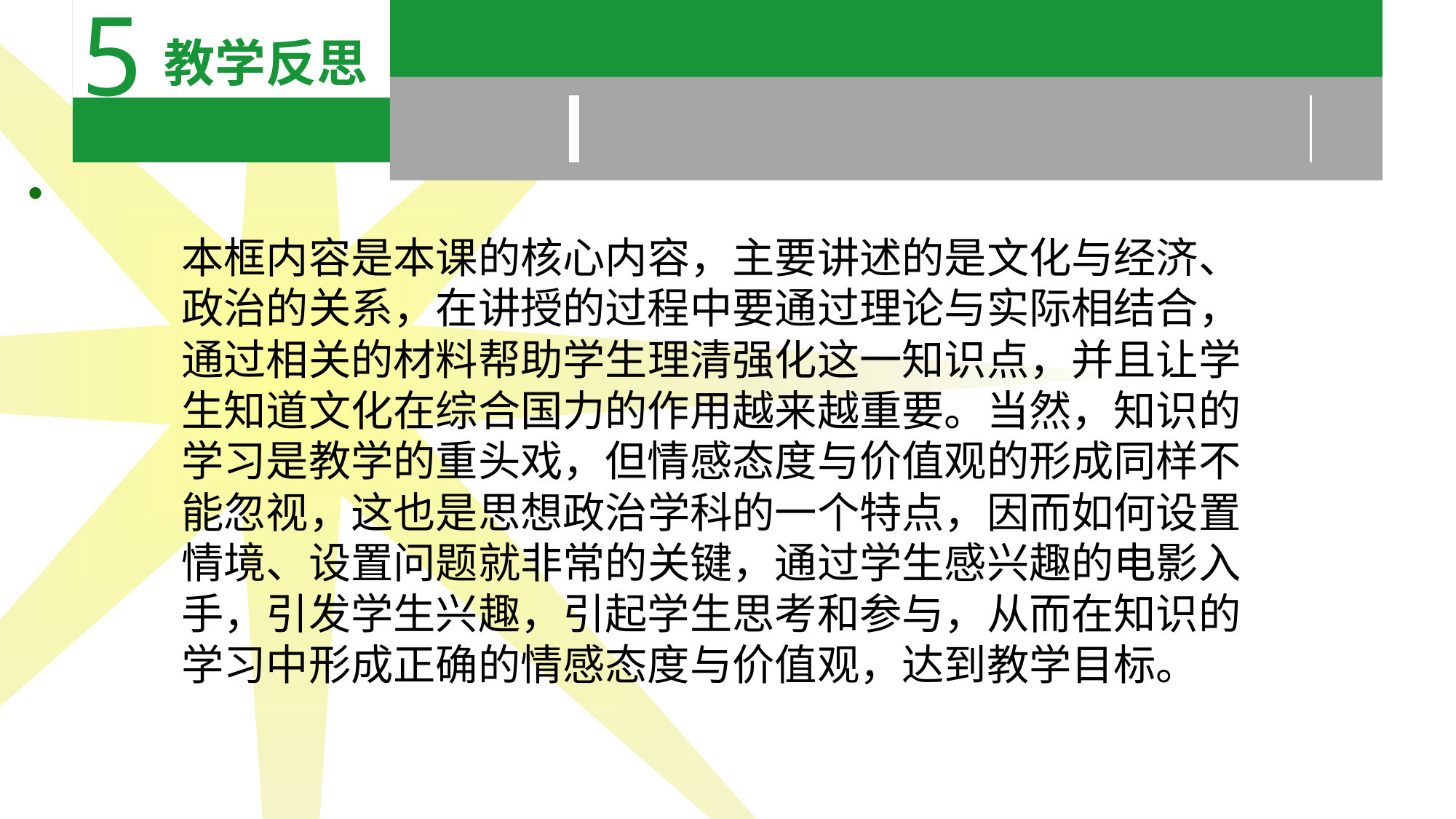

5
     教学反思

本框内容是本课的核心内容，主要讲述的是文化与经济、政治的关系，在讲授的过程中要通过理论与实际相结合，通过相关的材料帮助学生理清强化这一知识点，并且让学生知道文化在综合国力的作用越来越重要。当然，知识的学习是教学的重头戏，但情感态度与价值观的形成同样不能忽视，这也是思想政治学科的一个特点，因而如何设置情境、设置问题就非常的关键，通过学生感兴趣的电影入手，引发学生兴趣，引起学生思考和参与，从而在知识的学习中形成正确的情感态度与价值观，达到教学目标。